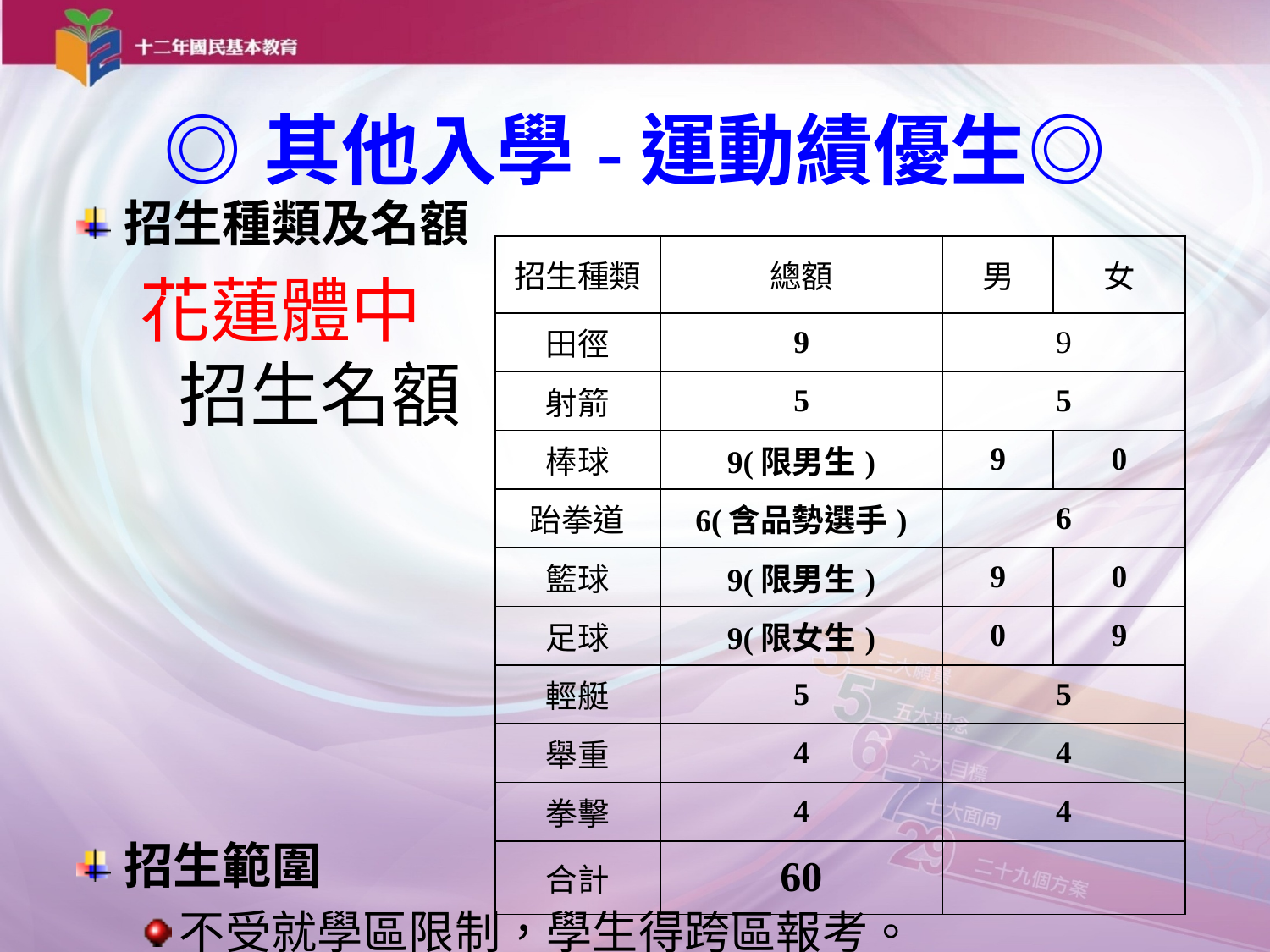

◎其他入學-運動績優生◎
招生種類及名額
花蓮體中
招生名額

招生範圍
不受就學區限制，學生得跨區報考。
| 招生種類 | 總額 | 男 | 女 |
| --- | --- | --- | --- |
| 田徑 | 9 | 9 |  |
| 射箭 | 5 | 5 |  |
| 棒球 | 9(限男生) | 9 | 0 |
| 跆拳道 | 6(含品勢選手) | 6 |  |
| 籃球 | 9(限男生) | 9 | 0 |
| 足球 | 9(限女生) | 0 | 9 |
| 輕艇 | 5 | 5 |  |
| 舉重 | 4 | 4 |  |
| 拳擊 | 4 | 4 |  |
| 合計 | 60 |  |  |